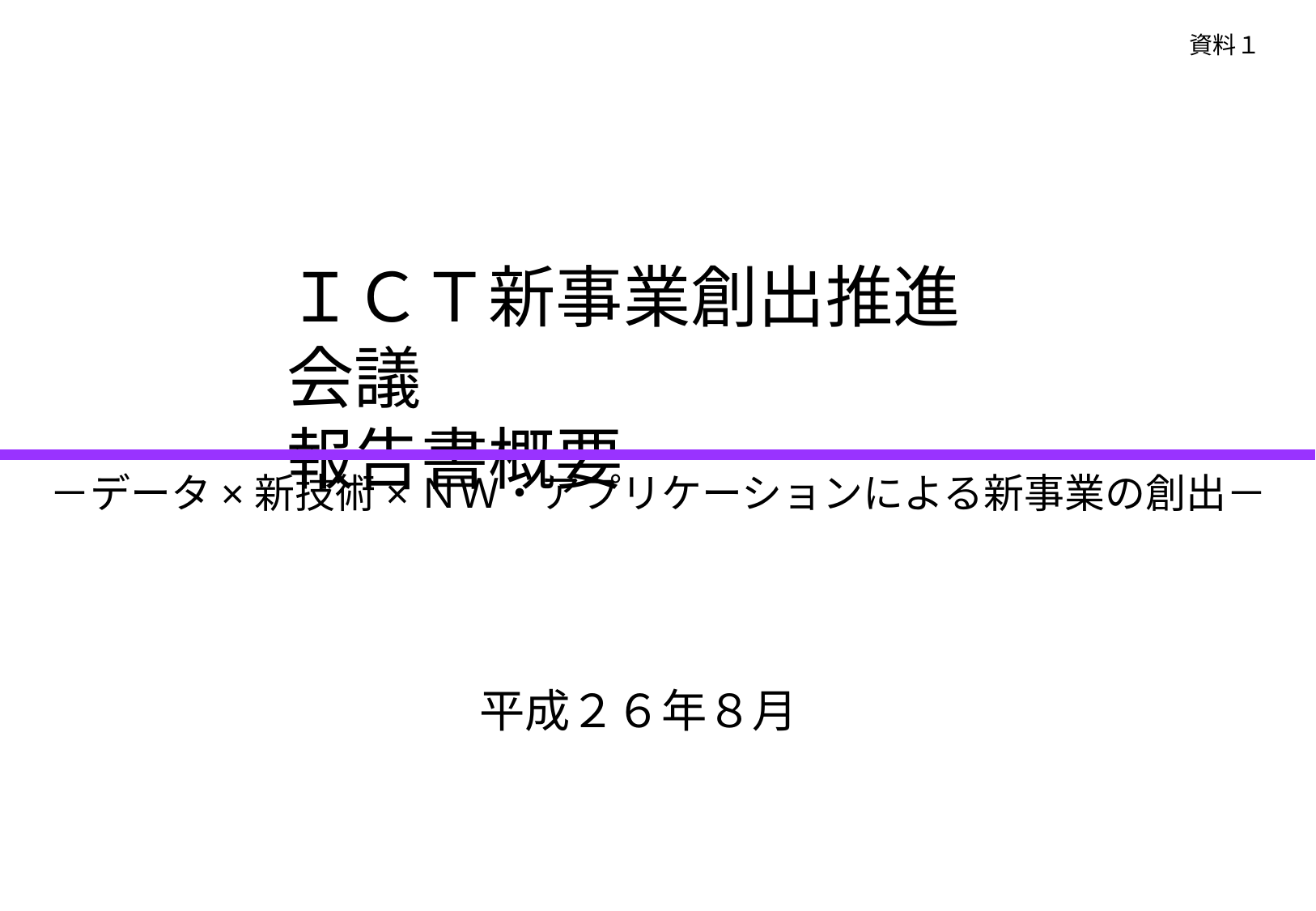

資料１
ＩＣＴ新事業創出推進会議
報告書概要
－データ×新技術×ＮＷ・アプリケーションによる新事業の創出－
平成２６年８月